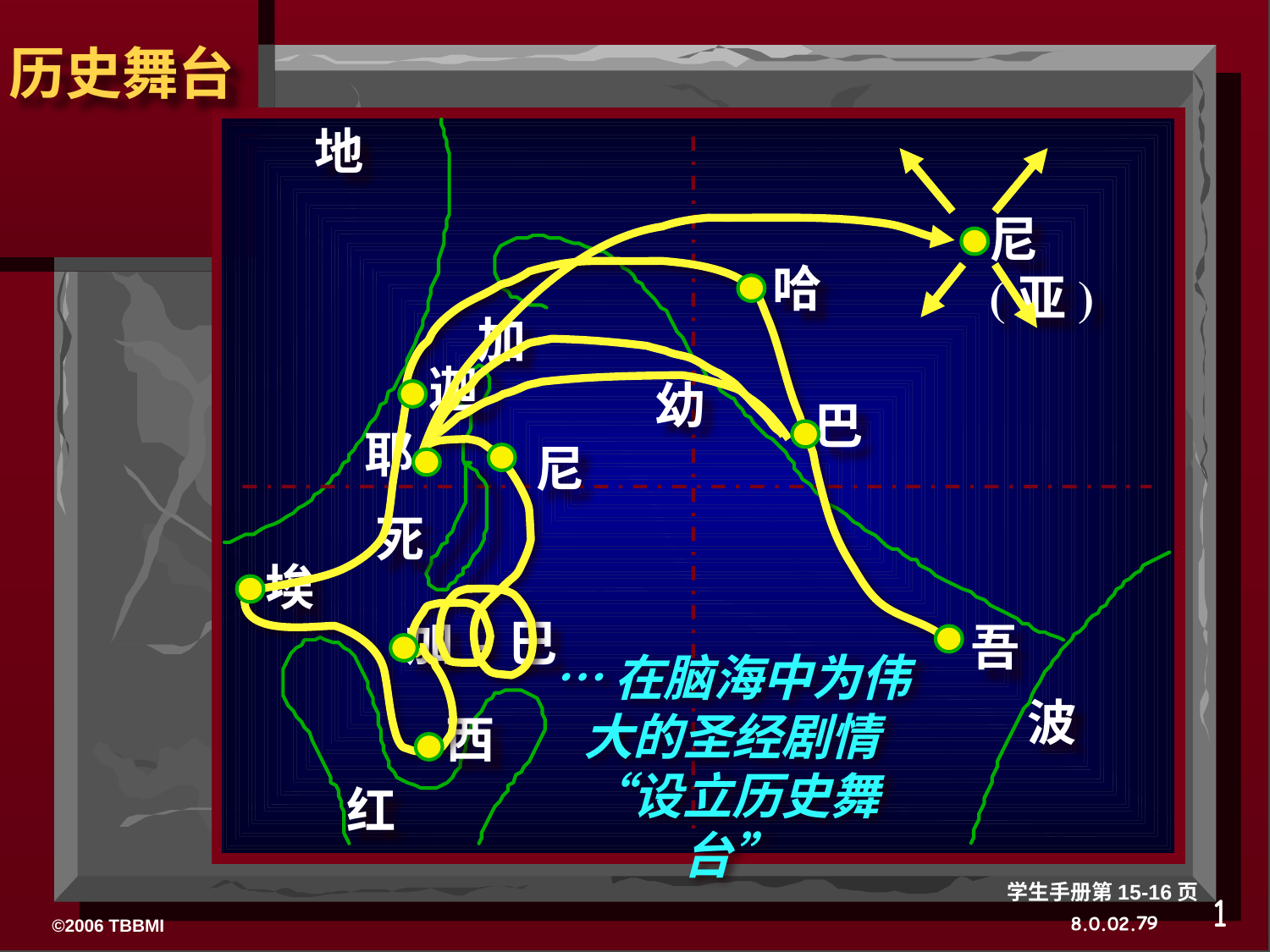

地

尼(亚)

哈

加

迦

幼

巴

耶

尼

死
埃

加-巴
吾

…在脑海中为伟大的圣经剧情“设立历史舞台”

波
西

红
学生手册第15-16页
1
79